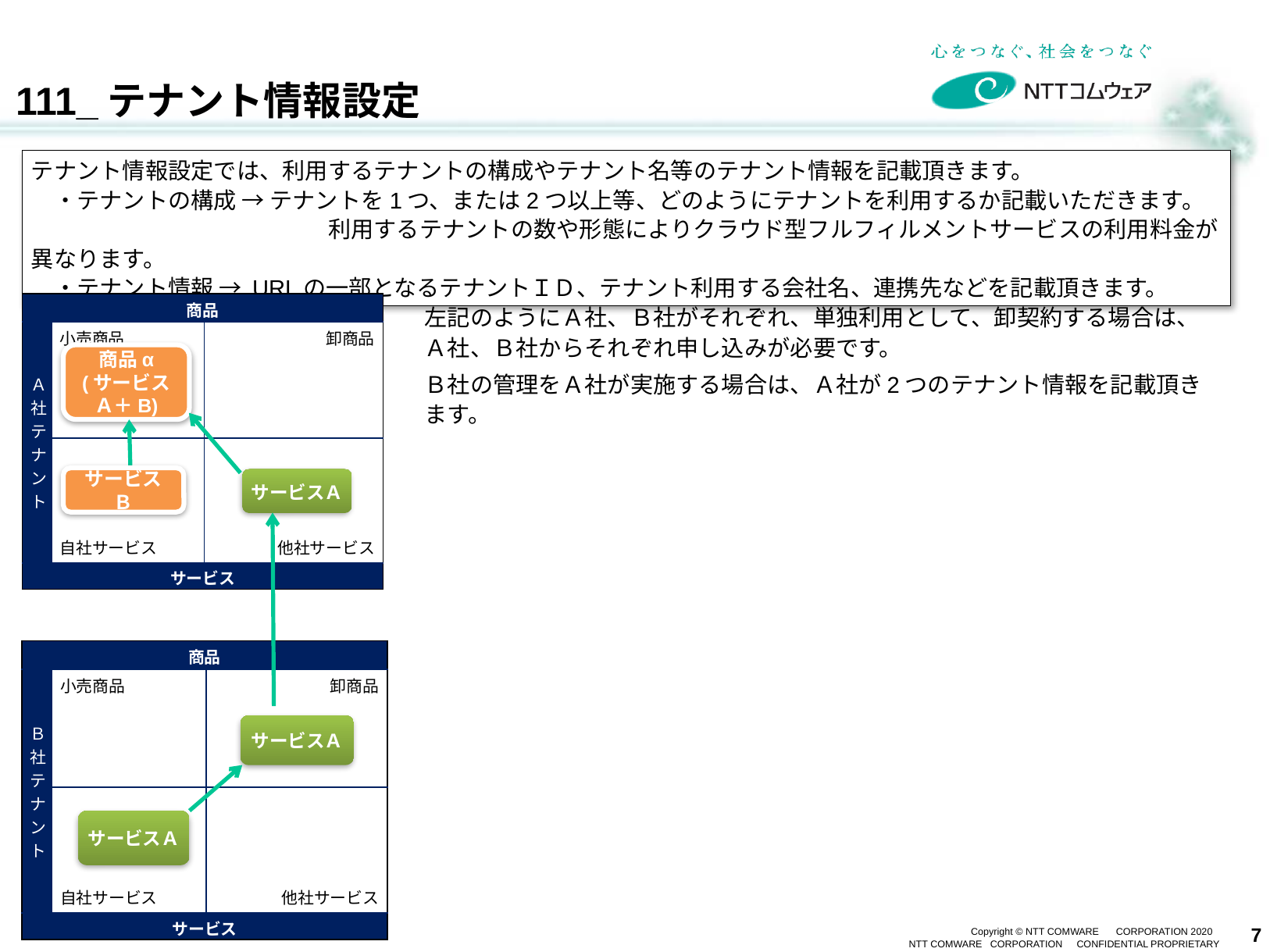

111_テナント情報設定
テナント情報設定では、利用するテナントの構成やテナント名等のテナント情報を記載頂きます。
　・テナントの構成 → テナントを1つ、または2つ以上等、どのようにテナントを利用するか記載いただきます。
　　　　　　　　　　　　　利用するテナントの数や形態によりクラウド型フルフィルメントサービスの利用料金が異なります。
　・テナント情報 → URLの一部となるテナントＩＤ、テナント利用する会社名、連携先などを記載頂きます。
| 商品 |  |  |
| --- | --- | --- |
| Ａ社テナント | 小売商品 | 卸商品 |
|  | 自社サービス | 他社サービス |
| サービス |  |  |
左記のようにＡ社、Ｂ社がそれぞれ、単独利用として、卸契約する場合は、Ａ社、Ｂ社からそれぞれ申し込みが必要です。
Ｂ社の管理をＡ社が実施する場合は、Ａ社が2つのテナント情報を記載頂きます。

商品α
(サービスＡ＋B)
サービスＢ
サービスＡ
| 商品 |  |  |
| --- | --- | --- |
| Ｂ社テナント | 小売商品 | 卸商品 |
|  | 自社サービス | 他社サービス |
| サービス |  |  |
サービスＡ
サービスＡ